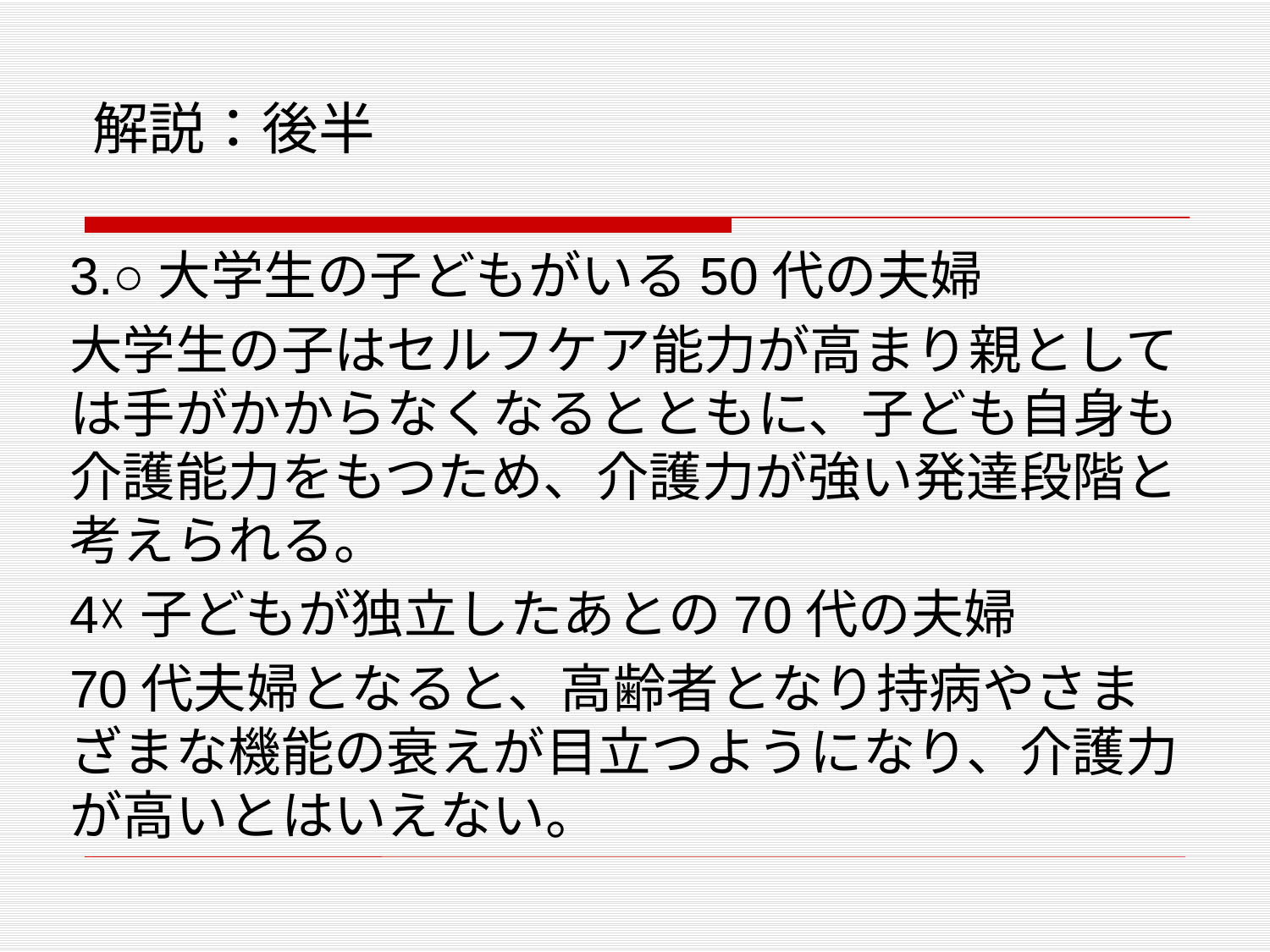

# 解説：後半
3.○大学生の子どもがいる50代の夫婦
大学生の子はセルフケア能力が高まり親としては手がかからなくなるとともに、子ども自身も介護能力をもつため、介護力が強い発達段階と考えられる。
4☓子どもが独立したあとの70代の夫婦
70代夫婦となると、高齢者となり持病やさまざまな機能の衰えが目立つようになり、介護力が高いとはいえない。